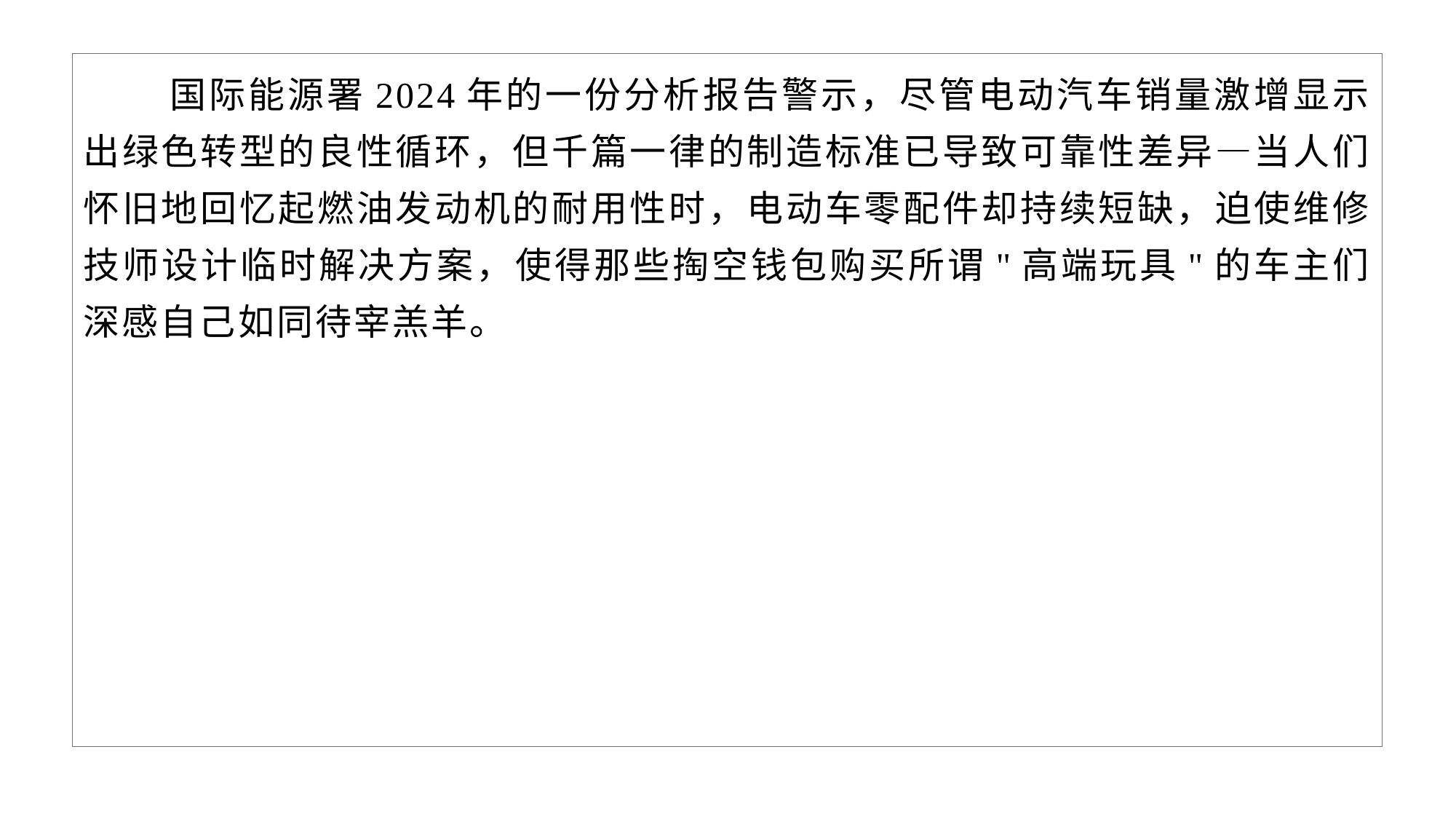

国际能源署2024年的一份分析报告警示，尽管电动汽车销量激增显示出绿色转型的良性循环，但千篇一律的制造标准已导致可靠性差异—当人们怀旧地回忆起燃油发动机的耐用性时，电动车零配件却持续短缺，迫使维修技师设计临时解决方案，使得那些掏空钱包购买所谓"高端玩具"的车主们深感自己如同待宰羔羊。